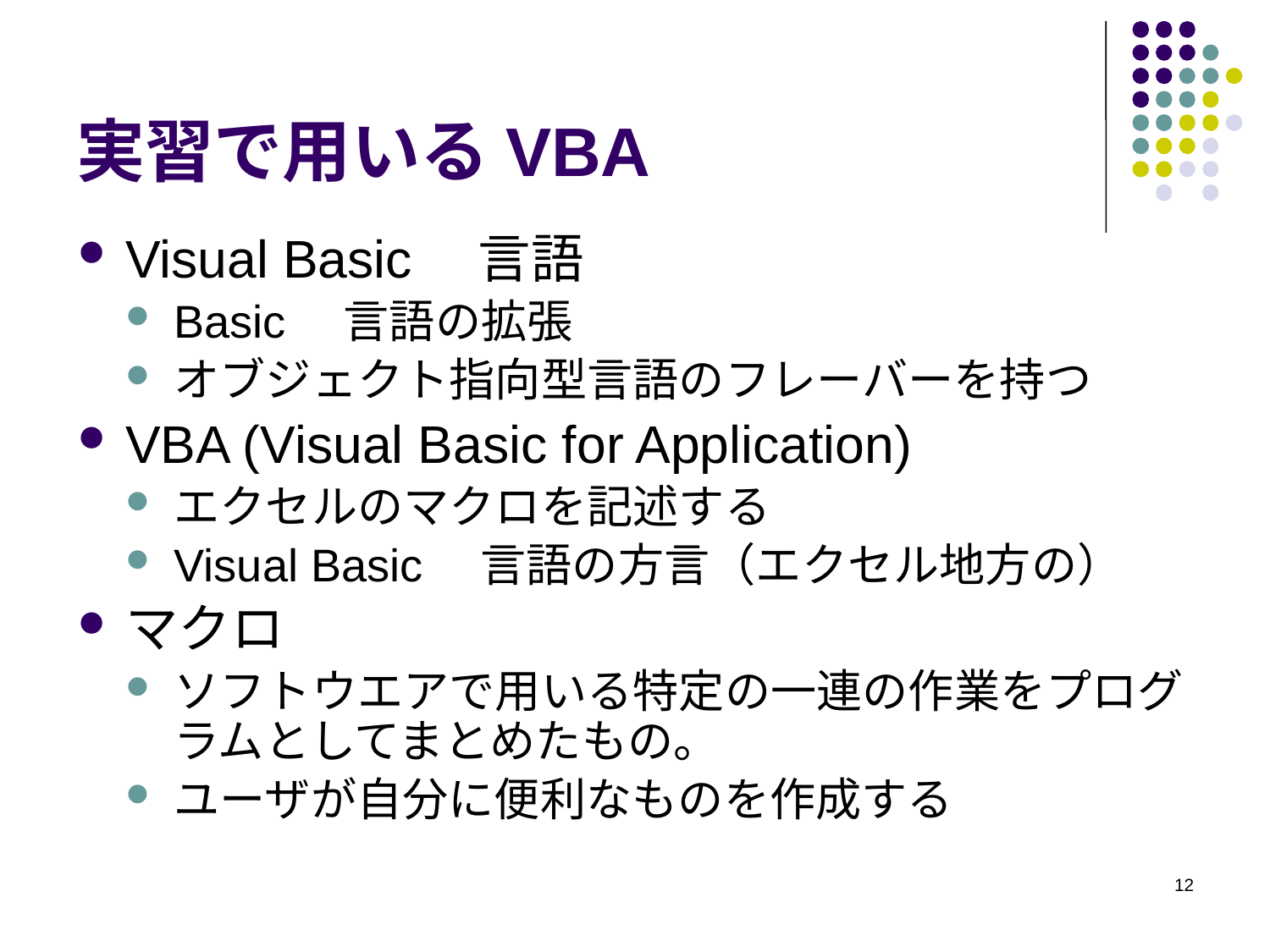

# 実習で用いるVBA
Visual Basic　言語
Basic　言語の拡張
オブジェクト指向型言語のフレーバーを持つ
VBA (Visual Basic for Application)
エクセルのマクロを記述する
Visual Basic　言語の方言（エクセル地方の）
マクロ
ソフトウエアで用いる特定の一連の作業をプログラムとしてまとめたもの。
ユーザが自分に便利なものを作成する
12